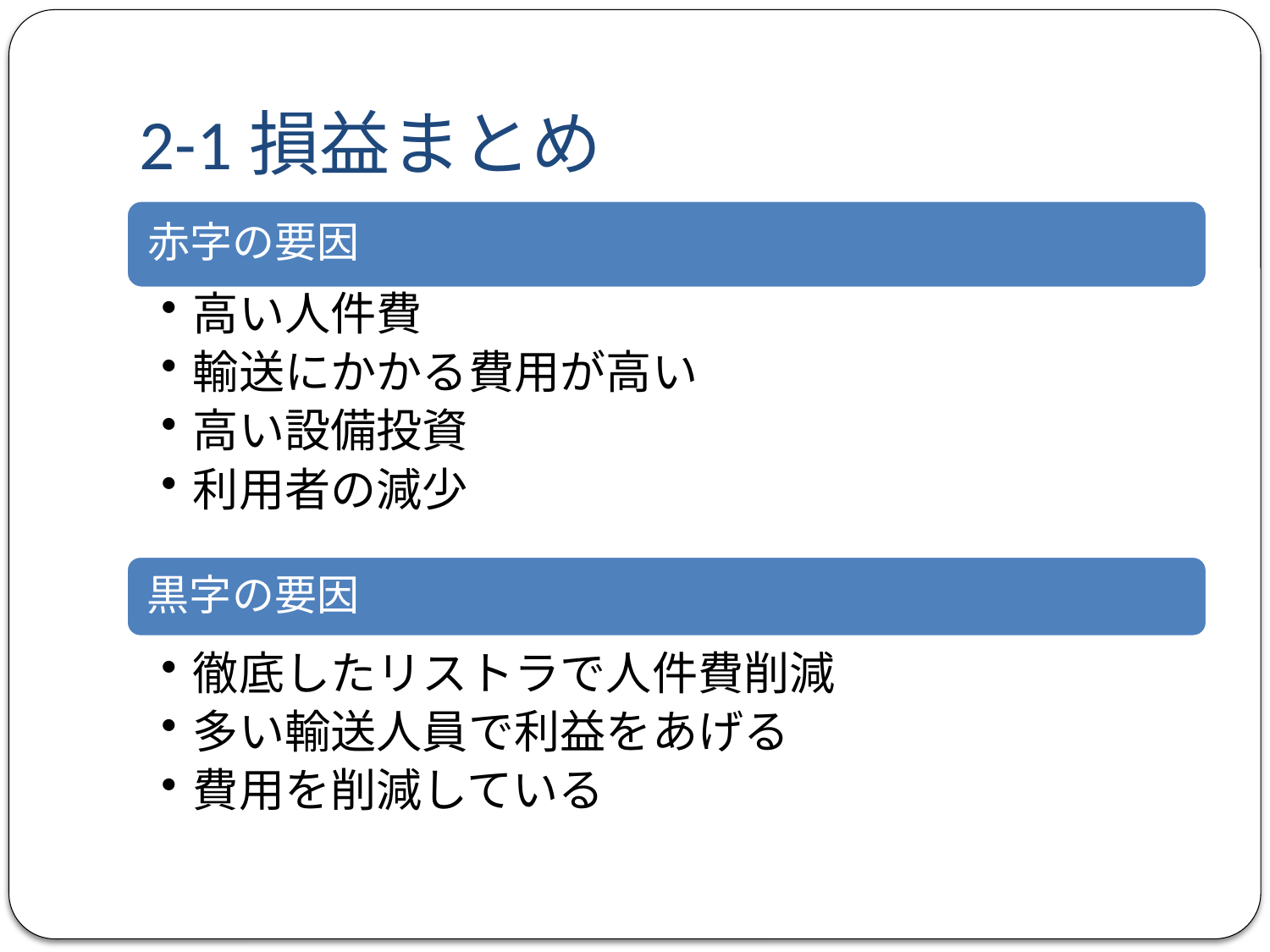

# 2-1損益まとめ
赤字の要因
高い人件費
輸送にかかる費用が高い
高い設備投資
利用者の減少

黒字の要因
徹底したリストラで人件費削減
多い輸送人員で利益をあげる
費用を削減している